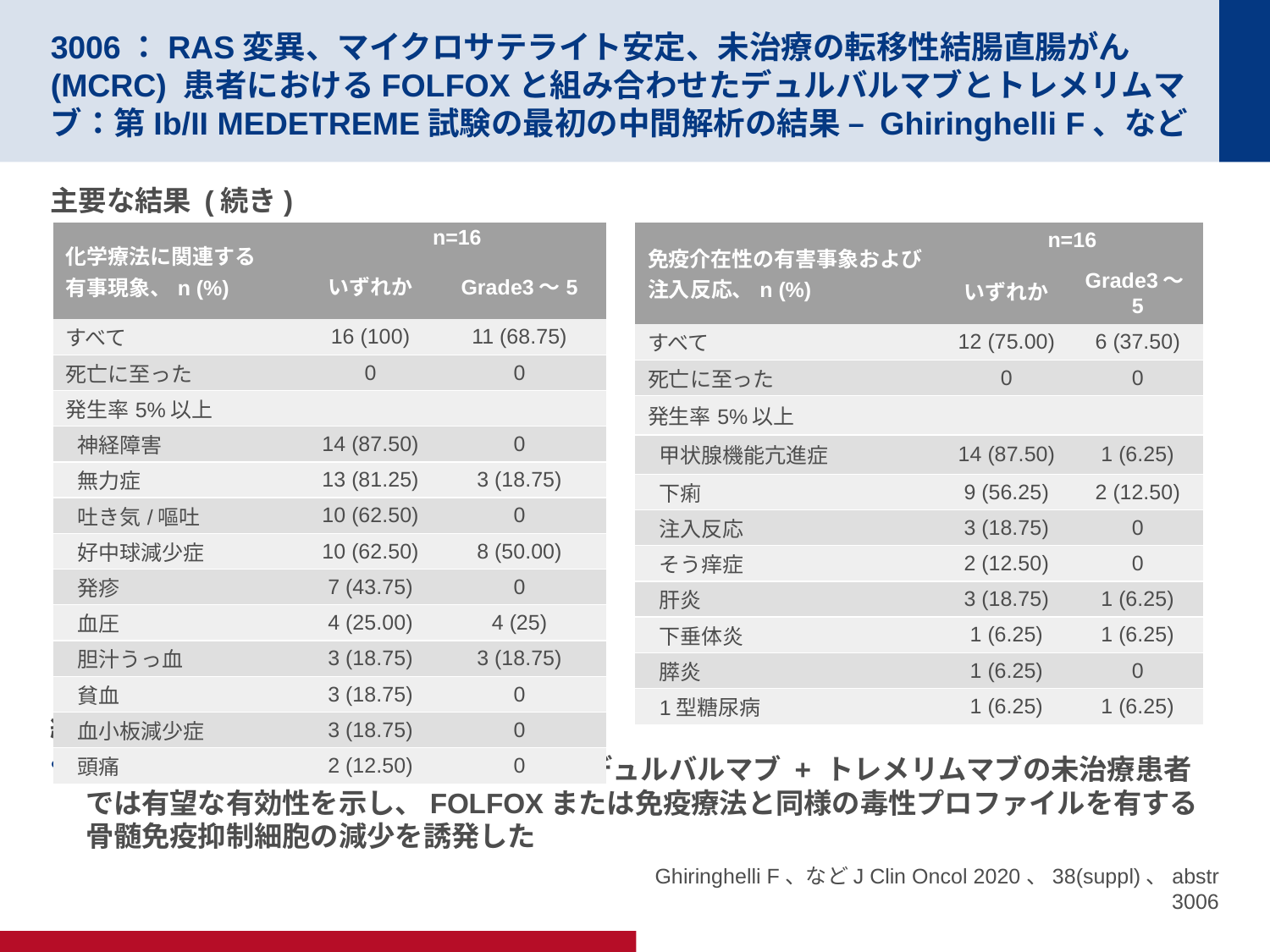

# 3006：RAS変異、マイクロサテライト安定、未治療の転移性結腸直腸がん (MCRC) 患者におけるFOLFOXと組み合わせたデュルバルマブとトレメリムマブ：第Ib/II MEDETREME試験の最初の中間解析の結果 – Ghiringhelli F、など
主要な結果 (続き)
結論
RAS変異、MSS mCRC、FOLFOX +デュルバルマブ + トレメリムマブの未治療患者では有望な有効性を示し、FOLFOXまたは免疫療法と同様の毒性プロファイルを有する骨髄免疫抑制細胞の減少を誘発した
| 免疫介在性の有害事象および注入反応、n (%) | n=16 |  |
| --- | --- | --- |
|  | いずれか | Grade3～5 |
| すべて | 12 (75.00) | 6 (37.50) |
| 死亡に至った | 0 | 0 |
| 発生率5%以上 |  |  |
| 甲状腺機能亢進症 | 14 (87.50) | 1 (6.25) |
| 下痢 | 9 (56.25) | 2 (12.50) |
| 注入反応 | 3 (18.75) | 0 |
| そう痒症 | 2 (12.50) | 0 |
| 肝炎 | 3 (18.75) | 1 (6.25) |
| 下垂体炎 | 1 (6.25) | 1 (6.25) |
| 膵炎 | 1 (6.25) | 0 |
| 1型糖尿病 | 1 (6.25) | 1 (6.25) |
| 化学療法に関連する 有事現象、n (%) | n=16 |  |
| --- | --- | --- |
|  | いずれか | Grade3～5 |
| すべて | 16 (100) | 11 (68.75) |
| 死亡に至った | 0 | 0 |
| 発生率5%以上 |  |  |
| 神経障害 | 14 (87.50) | 0 |
| 無力症 | 13 (81.25) | 3 (18.75) |
| 吐き気/嘔吐 | 10 (62.50) | 0 |
| 好中球減少症 | 10 (62.50) | 8 (50.00) |
| 発疹 | 7 (43.75) | 0 |
| 血圧 | 4 (25.00) | 4 (25) |
| 胆汁うっ血 | 3 (18.75) | 3 (18.75) |
| 貧血 | 3 (18.75) | 0 |
| 血小板減少症 | 3 (18.75) | 0 |
| 頭痛 | 2 (12.50) | 0 |
Ghiringhelli F、などJ Clin Oncol 2020、38(suppl)、abstr 3006